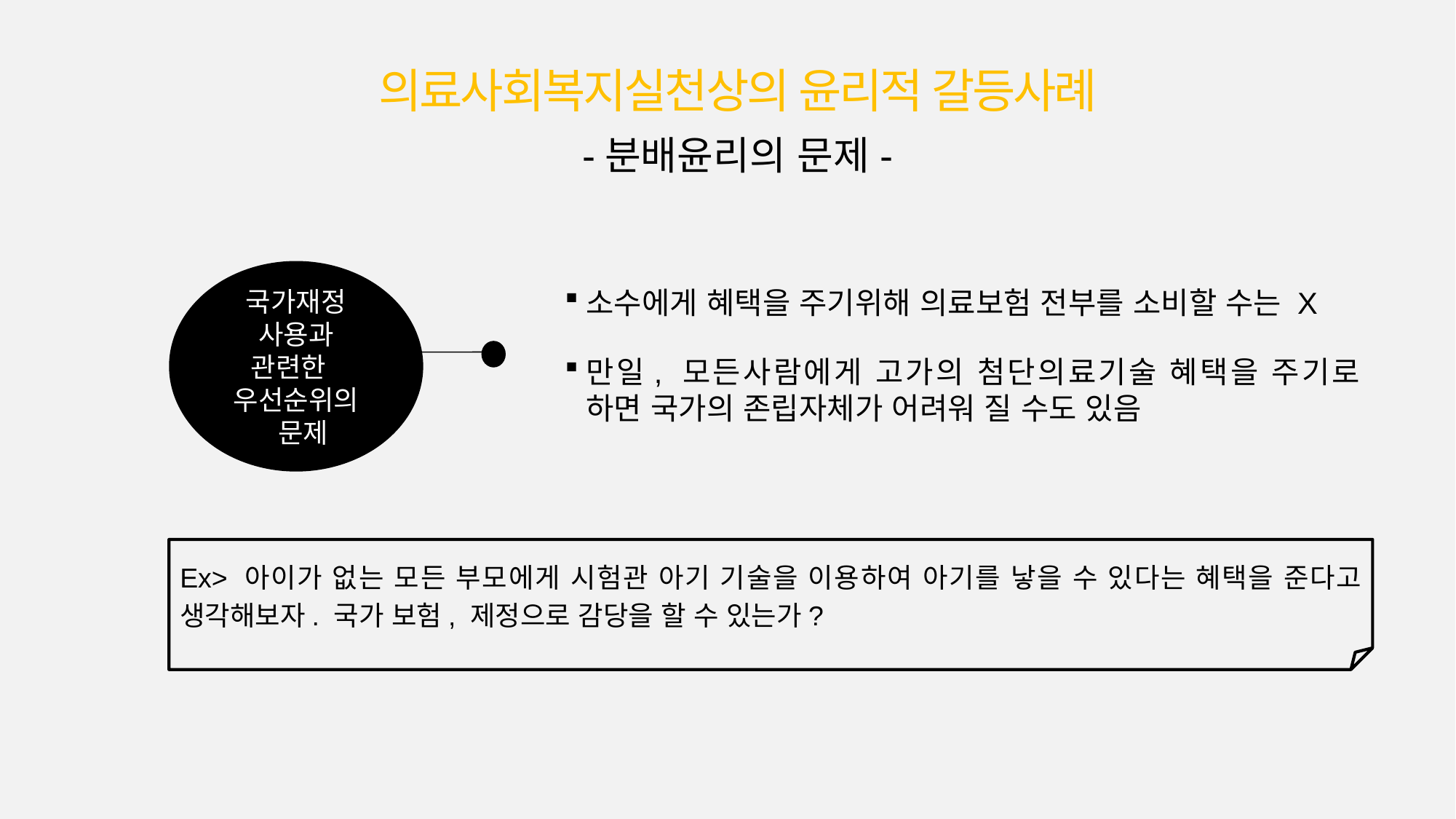

의료사회복지실천상의 윤리적 갈등사례
-분배윤리의 문제-
국가재정 사용과 관련한   우선순위의
 문제

소수에게 혜택을 주기위해 의료보험 전부를 소비할 수는 X

만일, 모든사람에게 고가의 첨단의료기술 혜택을 주기로 하면 국가의 존립자체가 어려워 질 수도 있음
Ex> 아이가 없는 모든 부모에게 시험관 아기 기술을 이용하여 아기를 낳을 수 있다는 혜택을 준다고 생각해보자. 국가 보험, 제정으로 감당을 할 수 있는가?